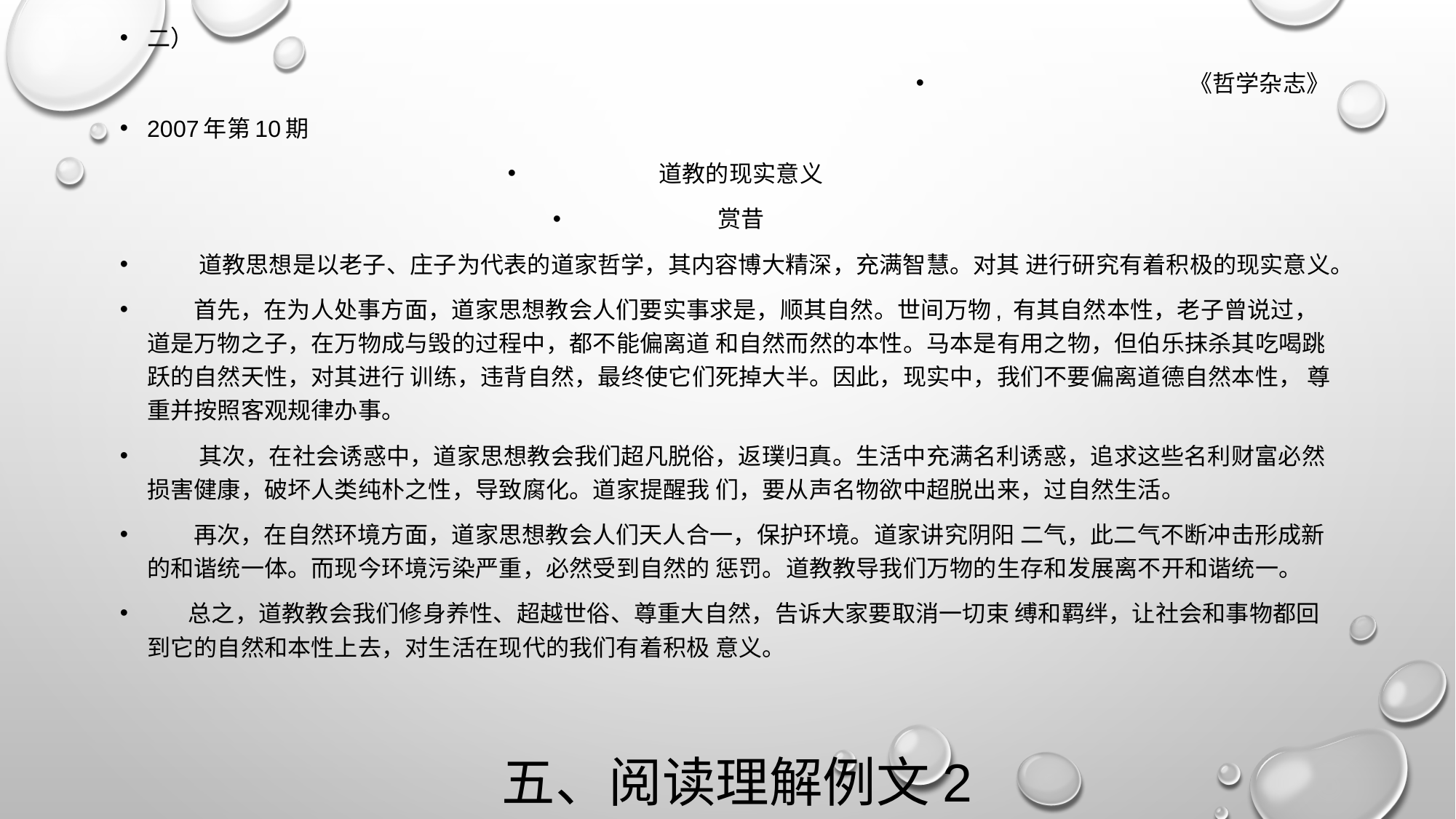

二）
《哲学杂志》
2007年第10期
道教的现实意义
赏昔
         道教思想是以老子、庄子为代表的道家哲学，其内容博大精深，充满智慧。对其 进行研究有着积极的现实意义。
        首先，在为人处事方面，道家思想教会人们要实事求是，顺其自然。世间万物, 有其自然本性，老子曾说过，道是万物之子，在万物成与毁的过程中，都不能偏离道 和自然而然的本性。马本是有用之物，但伯乐抹杀其吃喝跳跃的自然天性，对其进行 训练，违背自然，最终使它们死掉大半。因此，现实中，我们不要偏离道德自然本性， 尊重并按照客观规律办事。
         其次，在社会诱惑中，道家思想教会我们超凡脱俗，返璞归真。生活中充满名利诱惑，追求这些名利财富必然损害健康，破坏人类纯朴之性，导致腐化。道家提醒我 们，要从声名物欲中超脱出来，过自然生活。
        再次，在自然环境方面，道家思想教会人们天人合一，保护环境。道家讲究阴阳 二气，此二气不断冲击形成新的和谐统一体。而现今环境污染严重，必然受到自然的 惩罚。道教教导我们万物的生存和发展离不开和谐统一。
       总之，道教教会我们修身养性、超越世俗、尊重大自然，告诉大家要取消一切束 缚和羁绊，让社会和事物都回到它的自然和本性上去，对生活在现代的我们有着积极 意义。

# 五、阅读理解例文2